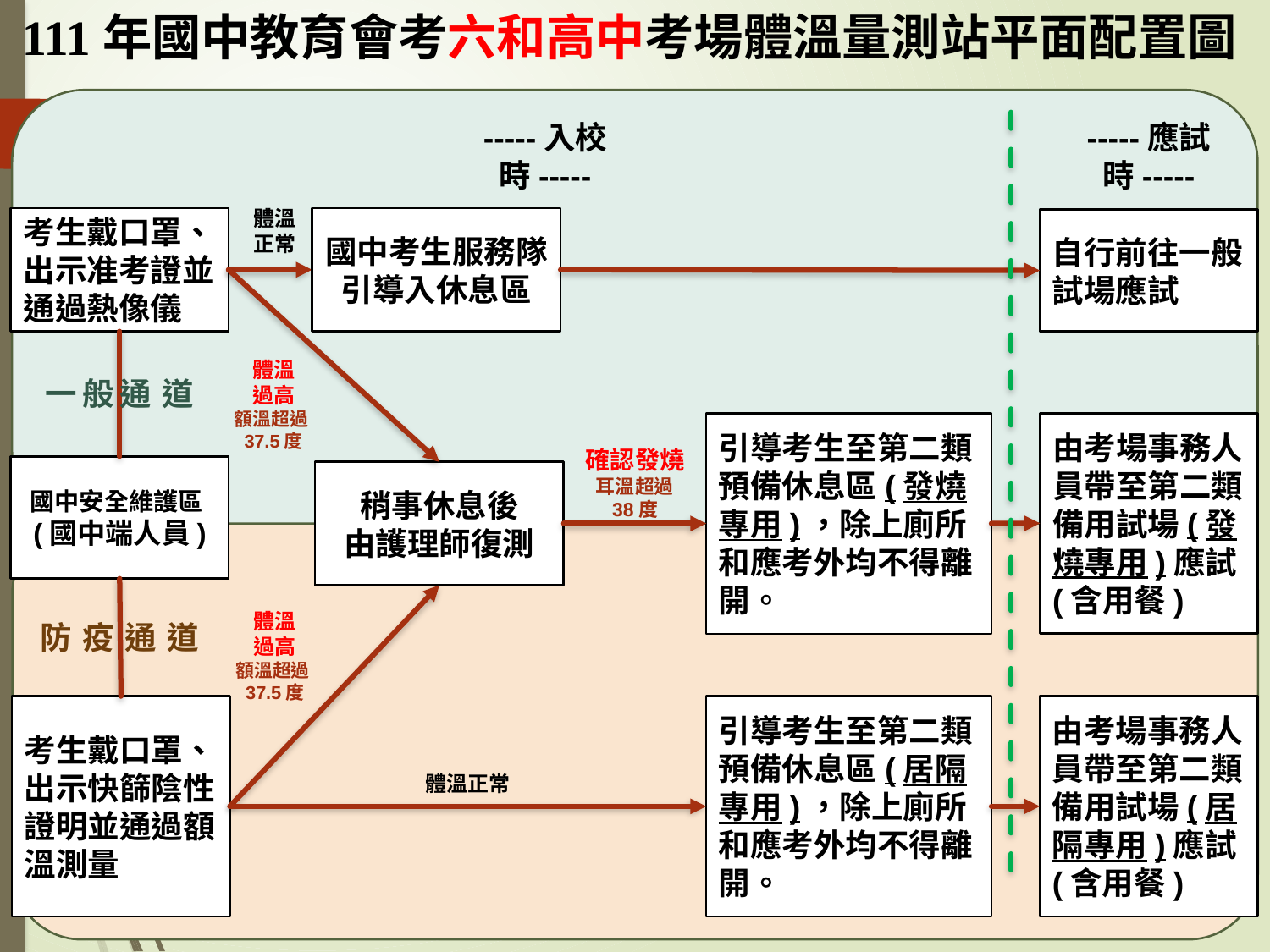

111年國中教育會考六和高中考場體溫量測站平面配置圖

7
-----入校時-----
-----應試時-----
體溫
正常
考生戴口罩、出示准考證並通過熱像儀
國中考生服務隊引導入休息區
自行前往一般試場應試
體溫
過高
額溫超過37.5度
一般通道
引導考生至第二類預備休息區(發燒專用)，除上廁所和應考外均不得離開。
由考場事務人員帶至第二類備用試場(發燒專用)應試(含用餐)
確認發燒
耳溫超過
38度
國中安全維護區(國中端人員)
稍事休息後
由護理師復測

體溫
過高
額溫超過37.5度
防疫通道
考生戴口罩、出示快篩陰性證明並通過額溫測量
引導考生至第二類預備休息區(居隔專用)，除上廁所和應考外均不得離開。
由考場事務人員帶至第二類備用試場(居隔專用)應試(含用餐)
體溫正常